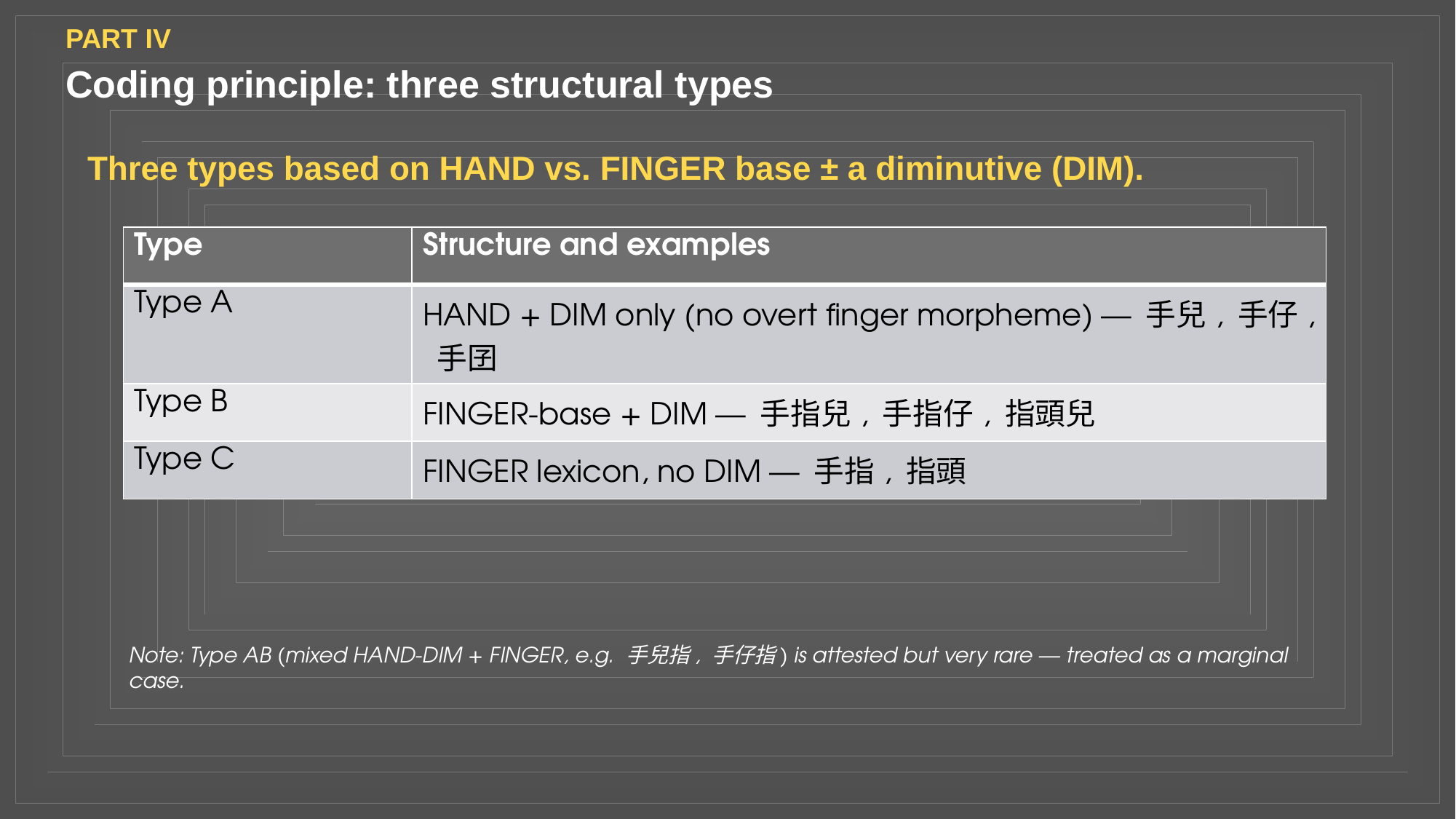

PART IV
Coding principle: three structural types
Three types based on HAND vs. FINGER base ± a diminutive (DIM).
| Type | Structure and examples |
| --- | --- |
| Type A | HAND + DIM only (no overt finger morpheme) — 手兒, 手仔, 手囝 |
| Type B | FINGER-base + DIM — 手指兒, 手指仔, 指頭兒 |
| Type C | FINGER lexicon, no DIM — 手指, 指頭 |
Note: Type AB (mixed HAND-DIM + FINGER, e.g. 手兒指, 手仔指) is attested but very rare — treated as a marginal case.